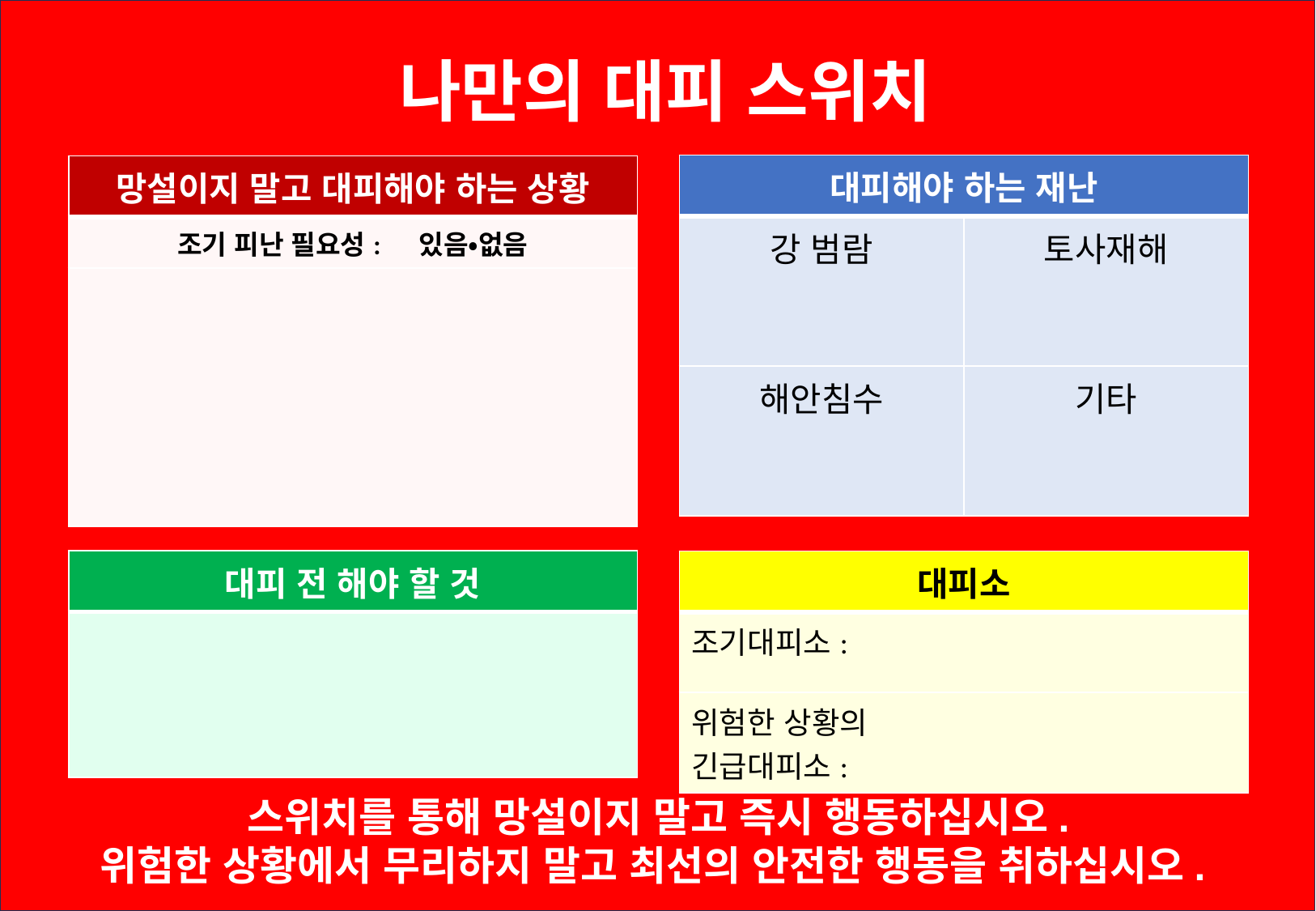

나만의 대피 스위치
| 대피해야 하는 재난 |  |
| --- | --- |
| 강 범람 | 토사재해 |
| 해안침수 | 기타 |
| 망설이지 말고 대피해야 하는 상황 |
| --- |
| 조기 피난 필요성: 　있음・없음 |
|  |
| 대피 전 해야 할 것 |
| --- |
|  |
| 대피소 |
| --- |
| 조기대피소: |
| 위험한 상황의 긴급대피소: |
스위치를 통해 망설이지 말고 즉시 행동하십시오.
위험한 상황에서 무리하지 말고 최선의 안전한 행동을 취하십시오.